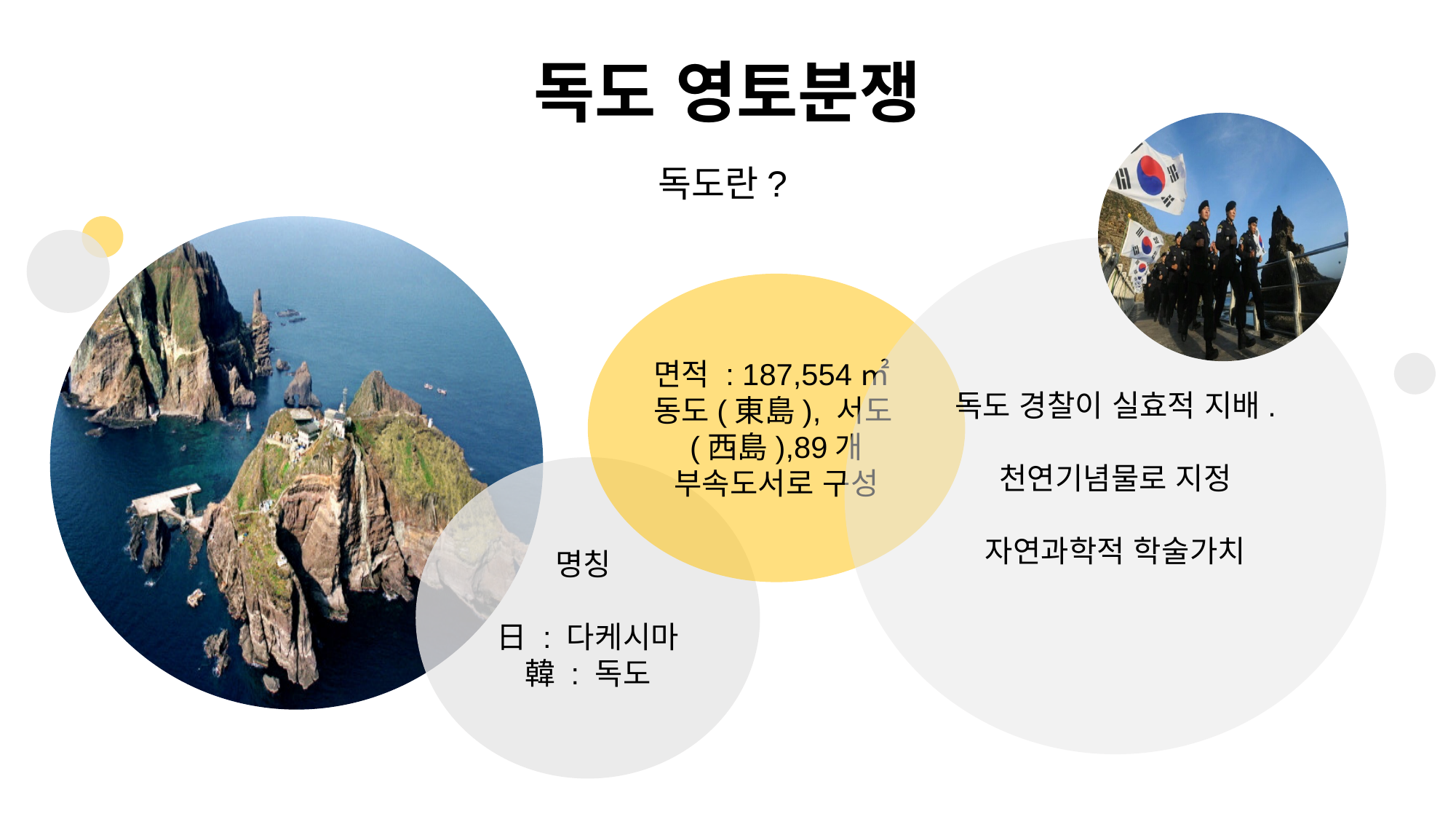

독도 영토분쟁

독도란?

독도 경찰이 실효적 지배.

천연기념물로 지정

자연과학적 학술가치

면적 : 187,554㎡
동도(東島), 서도(西島),89개 부속도서로 구성

명칭

日 : 다케시마
韓 : 독도